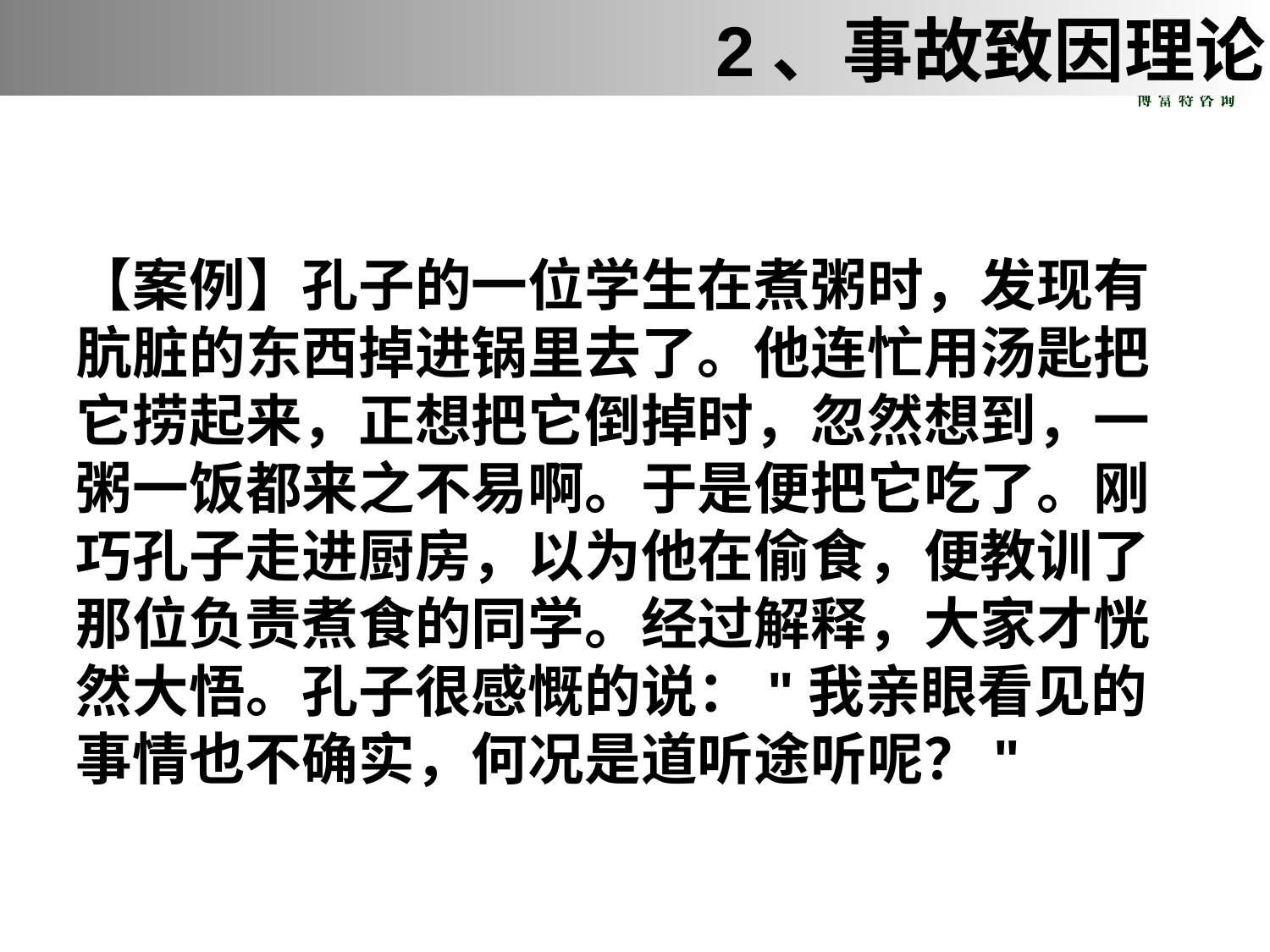

1、事故与人的关系
2、事故致因理论
【案例】孔子的一位学生在煮粥时，发现有肮脏的东西掉进锅里去了。他连忙用汤匙把 它捞起来，正想把它倒掉时，忽然想到，一粥一饭都来之不易啊。于是便把它吃了。刚巧孔子走进厨房，以为他在偷食，便教训了那位负责煮食的同学。经过解释，大家才恍然大悟。孔子很感慨的说："我亲眼看见的事情也不确实，何况是道听途听呢？"